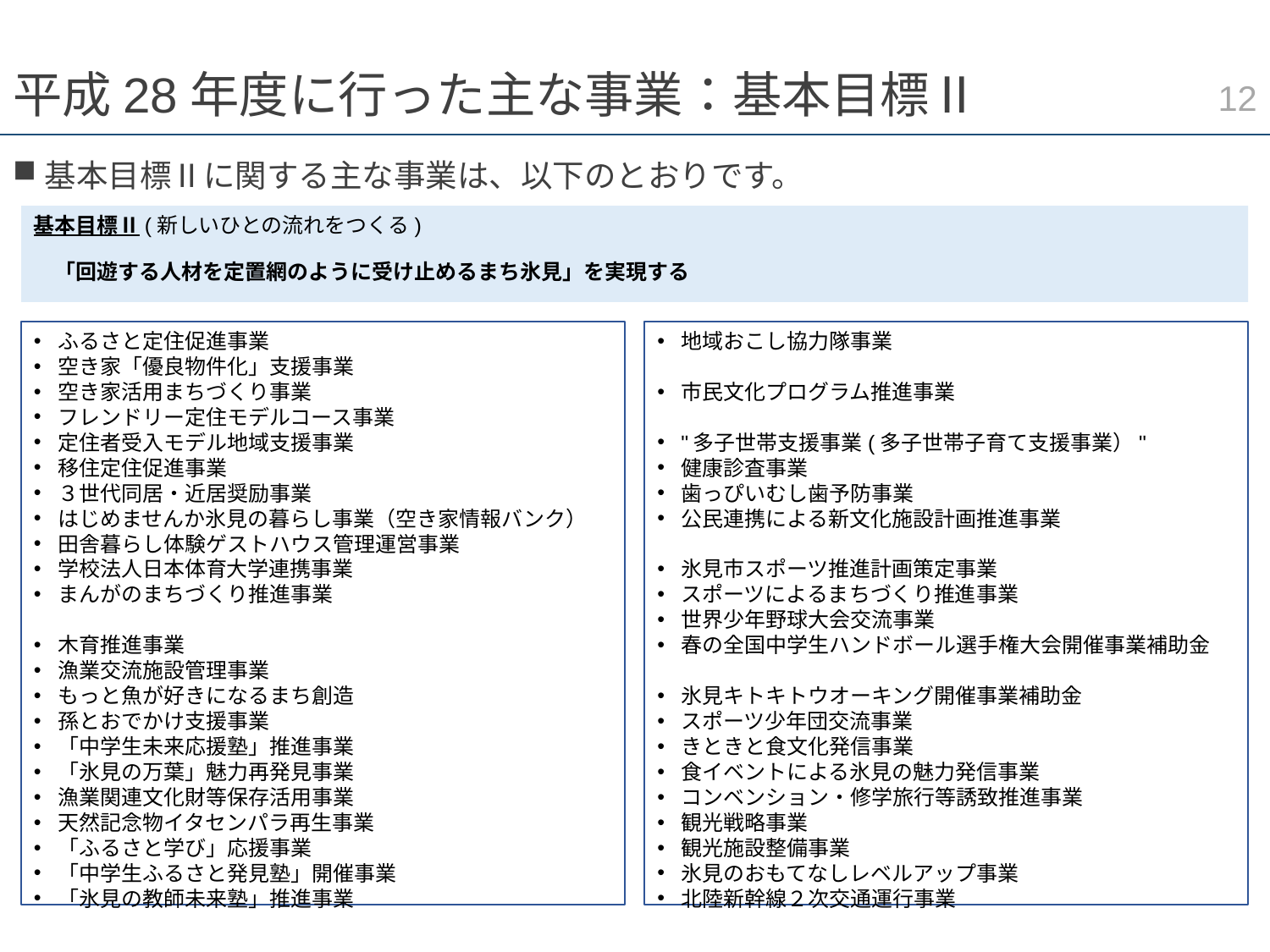

12
# 平成28年度に行った主な事業：基本目標Ⅱ
基本目標Ⅱに関する主な事業は、以下のとおりです。
基本目標Ⅱ(新しいひとの流れをつくる)

　「回遊する人材を定置網のように受け止めるまち氷見」を実現する
地域おこし協力隊事業
市民文化プログラム推進事業
"多子世帯支援事業(多子世帯子育て支援事業）"
健康診査事業
歯っぴいむし歯予防事業
公民連携による新文化施設計画推進事業
氷見市スポーツ推進計画策定事業
スポーツによるまちづくり推進事業
世界少年野球大会交流事業
春の全国中学生ハンドボール選手権大会開催事業補助金
氷見キトキトウオーキング開催事業補助金
スポーツ少年団交流事業
きときと食文化発信事業
食イベントによる氷見の魅力発信事業
コンベンション・修学旅行等誘致推進事業
観光戦略事業
観光施設整備事業
氷見のおもてなしレベルアップ事業
北陸新幹線２次交通運行事業
ふるさと定住促進事業
空き家「優良物件化」支援事業
空き家活用まちづくり事業
フレンドリー定住モデルコース事業
定住者受入モデル地域支援事業
移住定住促進事業
３世代同居・近居奨励事業
はじめませんか氷見の暮らし事業（空き家情報バンク）
田舎暮らし体験ゲストハウス管理運営事業
学校法人日本体育大学連携事業
まんがのまちづくり推進事業
木育推進事業
漁業交流施設管理事業
もっと魚が好きになるまち創造
孫とおでかけ支援事業
「中学生未来応援塾」推進事業
「氷見の万葉」魅力再発見事業
漁業関連文化財等保存活用事業
天然記念物イタセンパラ再生事業
「ふるさと学び」応援事業
「中学生ふるさと発見塾」開催事業
「氷見の教師未来塾」推進事業